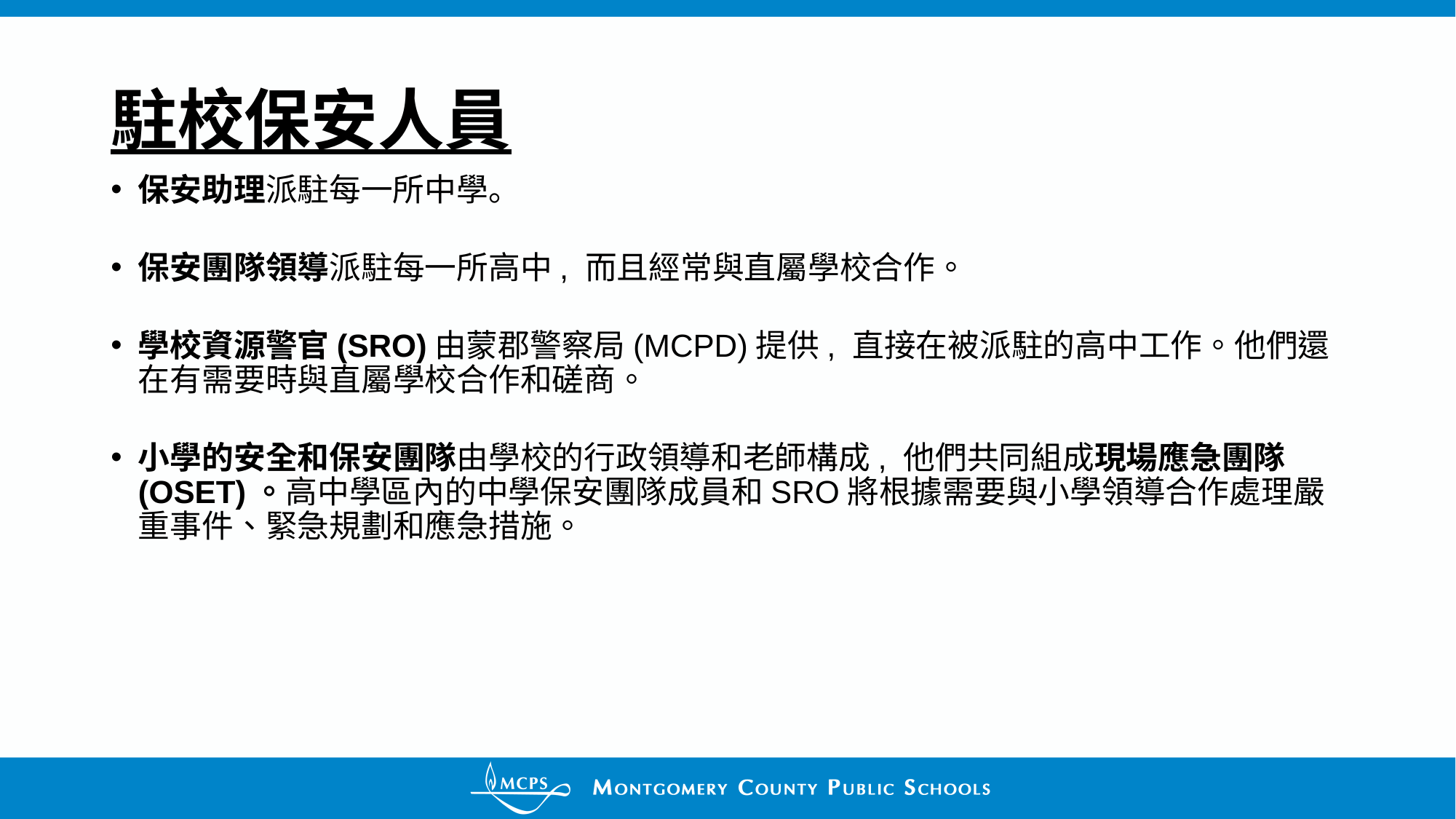

# 駐校保安人員
保安助理派駐每一所中學。

保安團隊領導派駐每一所高中, 而且經常與直屬學校合作。

學校資源警官(SRO)由蒙郡警察局(MCPD)提供, 直接在被派駐的高中工作。他們還在有需要時與直屬學校合作和磋商。

小學的安全和保安團隊由學校的行政領導和老師構成, 他們共同組成現場應急團隊(OSET)。高中學區內的中學保安團隊成員和SRO將根據需要與小學領導合作處理嚴重事件、緊急規劃和應急措施。